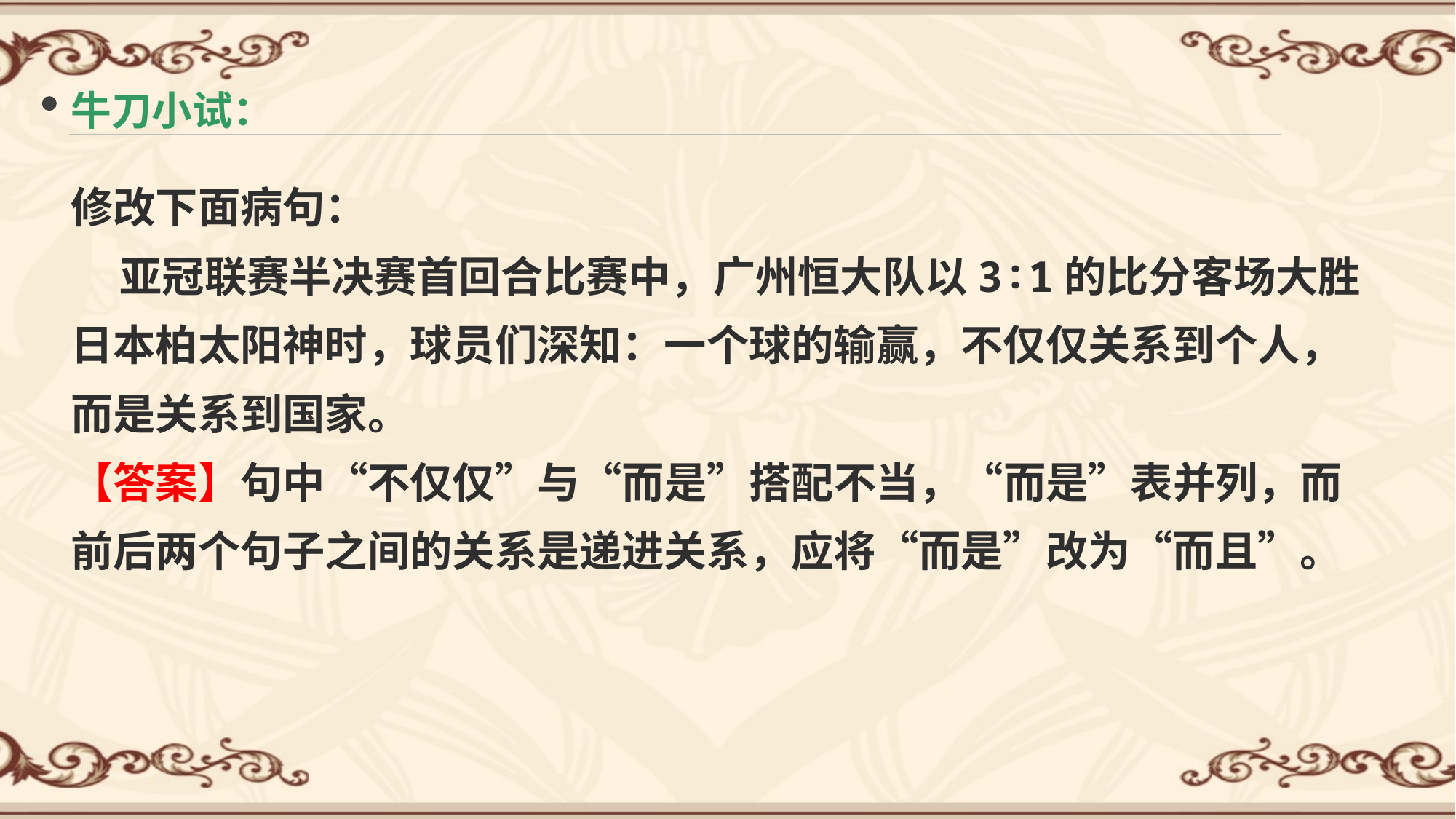

牛刀小试：

修改下面病句：
    亚冠联赛半决赛首回合比赛中，广州恒大队以3∶1的比分客场大胜日本柏太阳神时，球员们深知：一个球的输赢，不仅仅关系到个人，而是关系到国家。
【答案】句中“不仅仅”与“而是”搭配不当，“而是”表并列，而前后两个句子之间的关系是递进关系，应将“而是”改为“而且”。